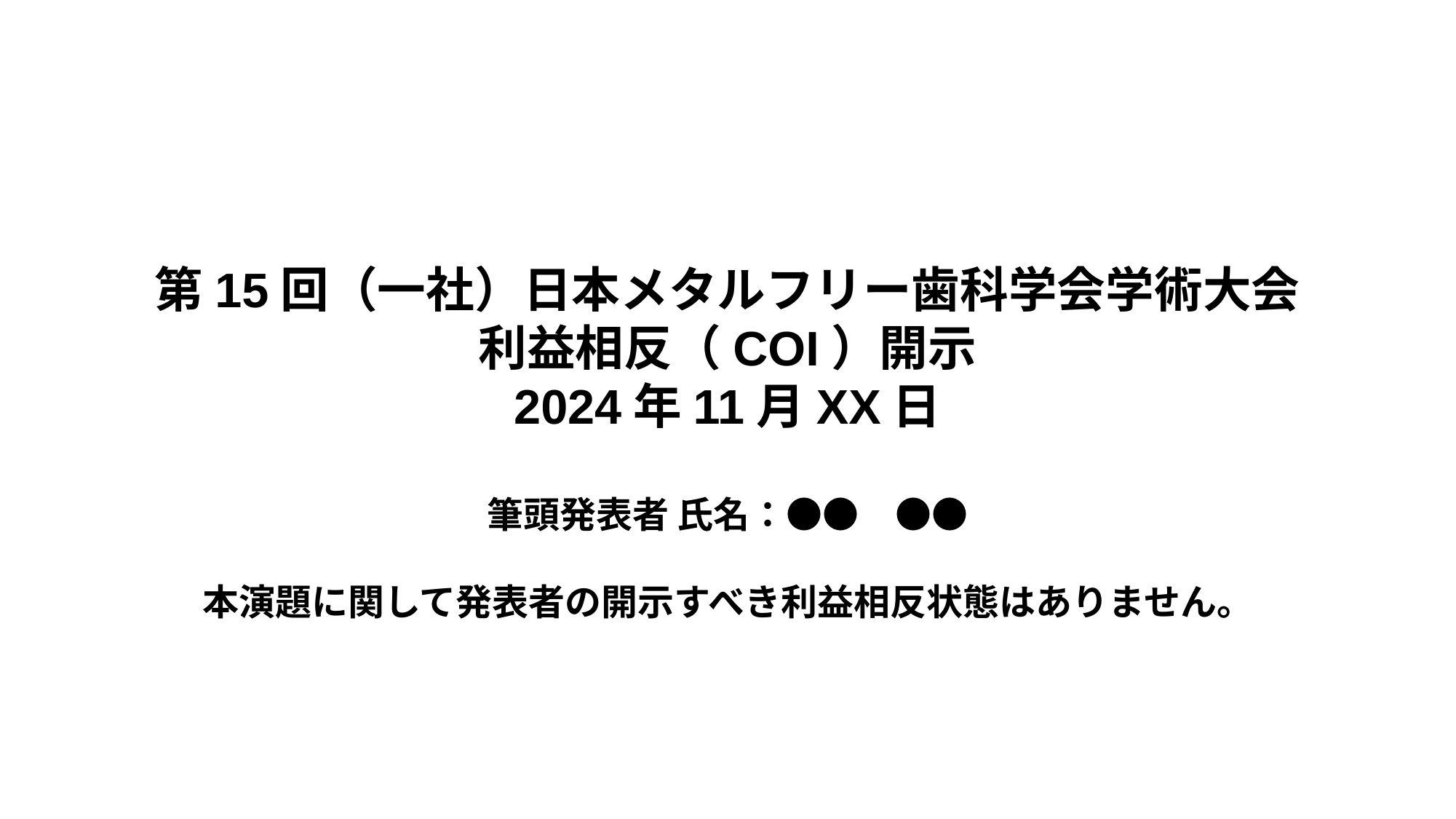

利益相反の対象がない場合
第15回（一社）日本メタルフリー歯科学会学術大会
利益相反（COI）開示
2024年11月XX日

筆頭発表者 氏名：●●　●●

本演題に関して発表者の開示すべき利益相反状態はありません。